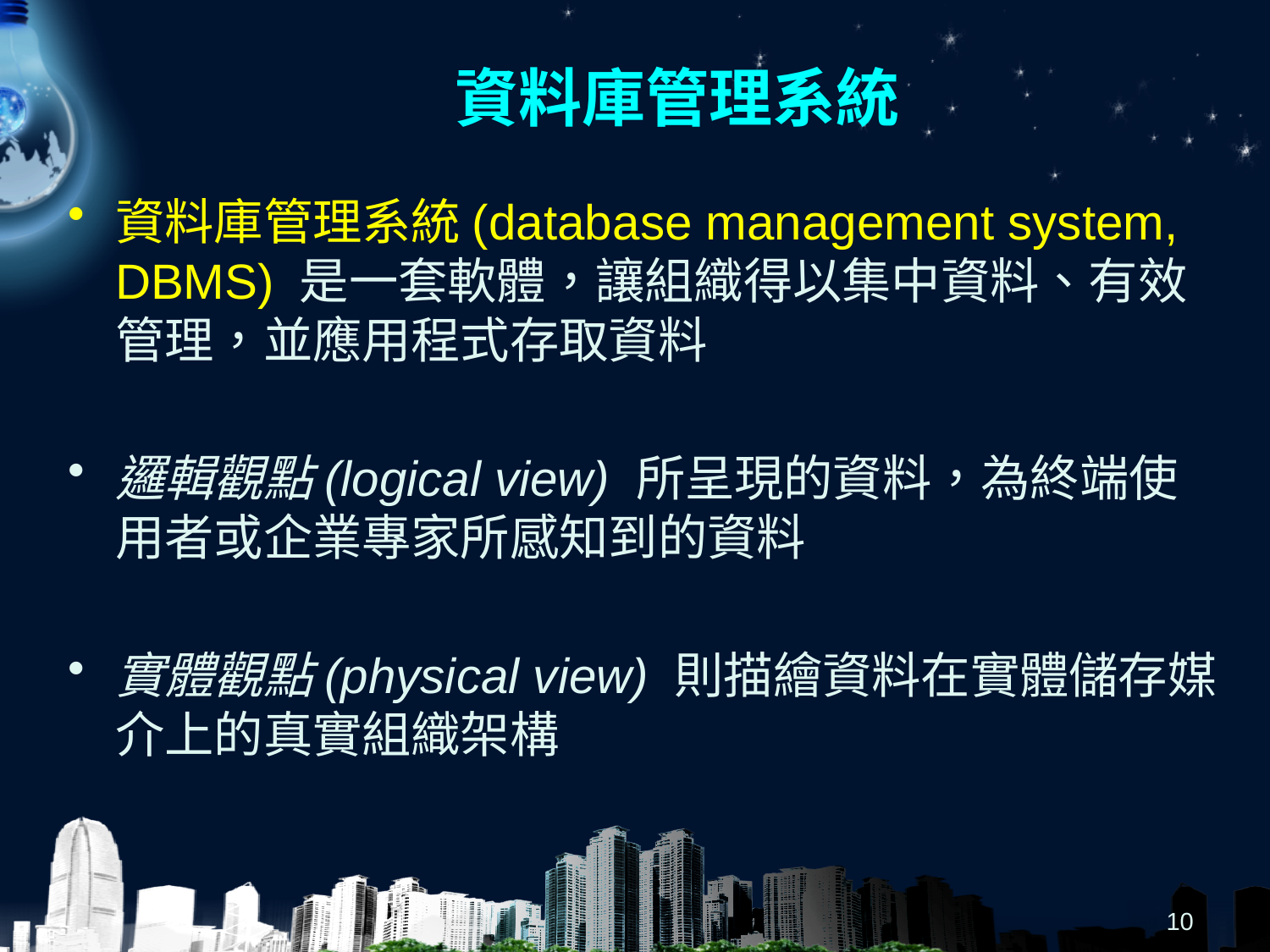

# 資料庫管理系統
資料庫管理系統(database management system, DBMS) 是一套軟體，讓組織得以集中資料、有效管理，並應用程式存取資料

邏輯觀點(logical view) 所呈現的資料，為終端使用者或企業專家所感知到的資料

實體觀點(physical view) 則描繪資料在實體儲存媒介上的真實組織架構
10